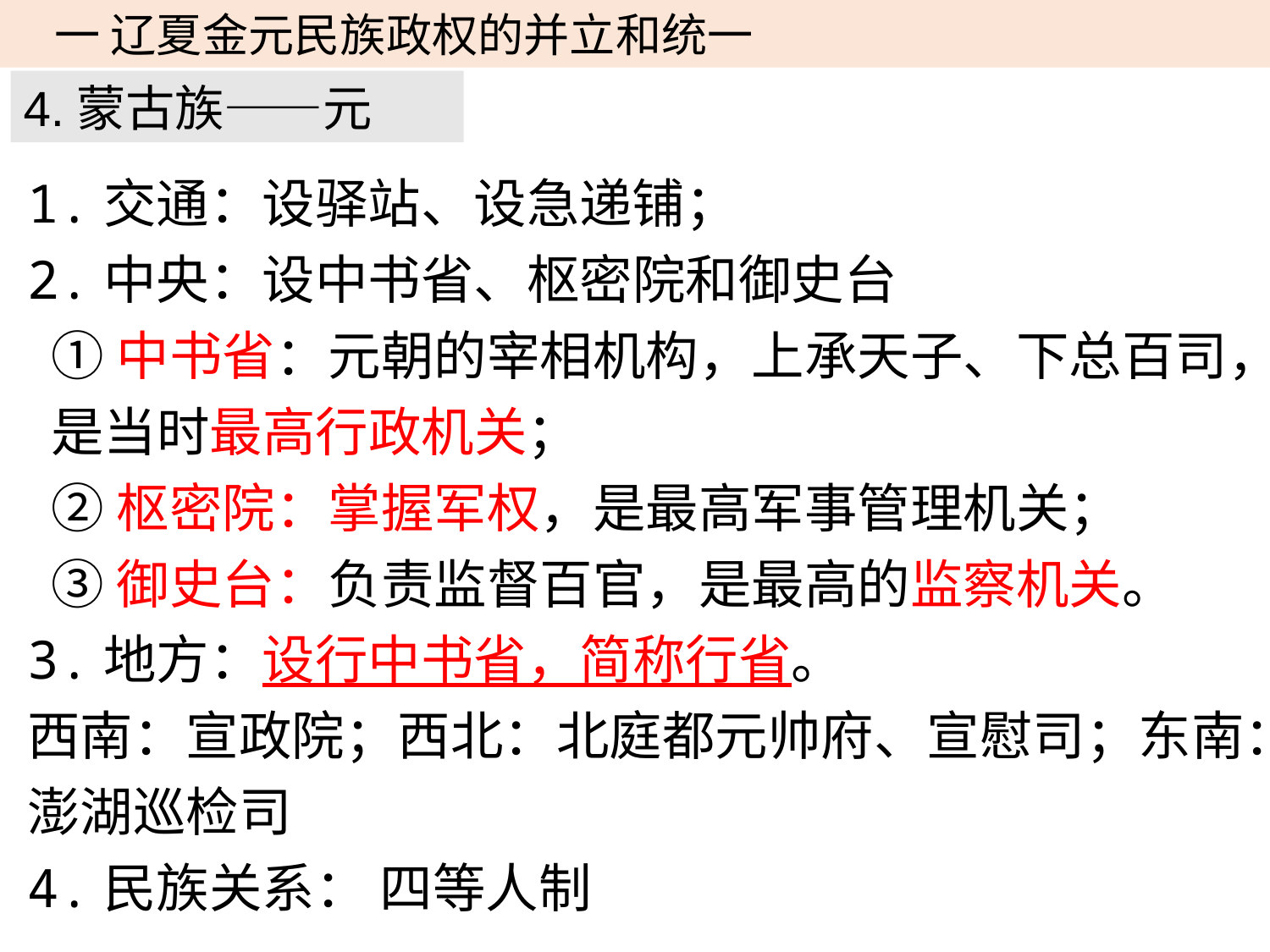

一 辽夏金元民族政权的并立和统一
4.蒙古族——元
1.交通：设驿站、设急递铺；
2.中央：设中书省、枢密院和御史台
  ①中书省：元朝的宰相机构，上承天子、下总百司，  是当时最高行政机关；
  ②枢密院：掌握军权，是最高军事管理机关；
  ③御史台：负责监督百官，是最高的监察机关。
3.地方：设行中书省，简称行省。
西南：宣政院；西北：北庭都元帅府、宣慰司；东南：澎湖巡检司
4.民族关系： 四等人制